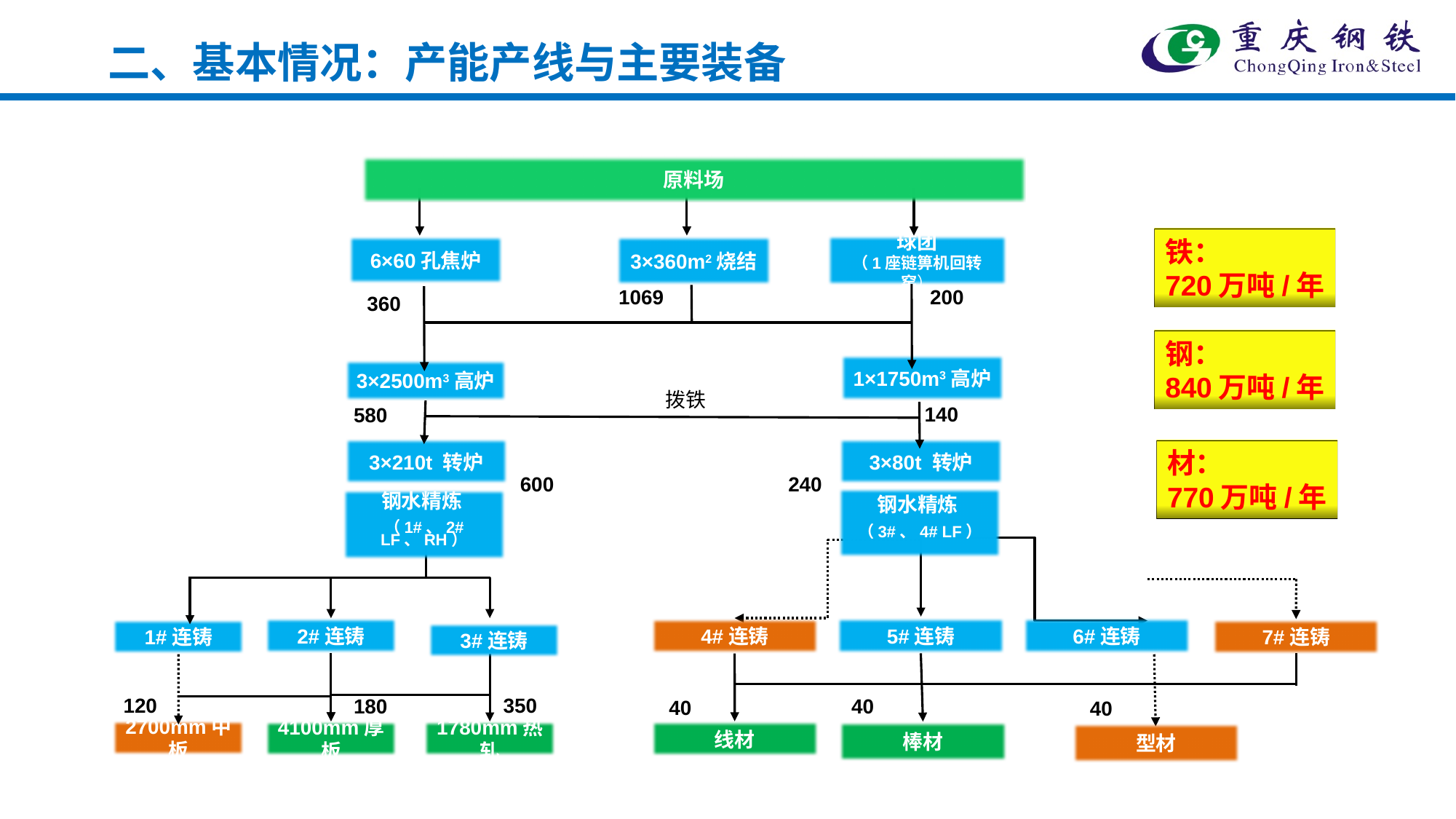

二、基本情况：产能产线与主要装备
原料场
铁：
720万吨/年
球团
（1座链箅机回转窑）
6×60孔焦炉
3×360m2烧结
1069
200
360
钢：
840万吨/年
1×1750m3高炉
3×2500m3高炉
拨铁
140
580
3×210t 转炉
3×80t 转炉
材：
770万吨/年
600
240
钢水精炼

（3#、4# LF）
钢水精炼

（1#、2# LF、RH）
2#连铸
5#连铸
6#连铸
4#连铸
1#连铸
7#连铸
3#连铸
120
350
180
40
40
40
2700mm中板
4100mm厚板
1780mm热轧
线材
棒材
型材